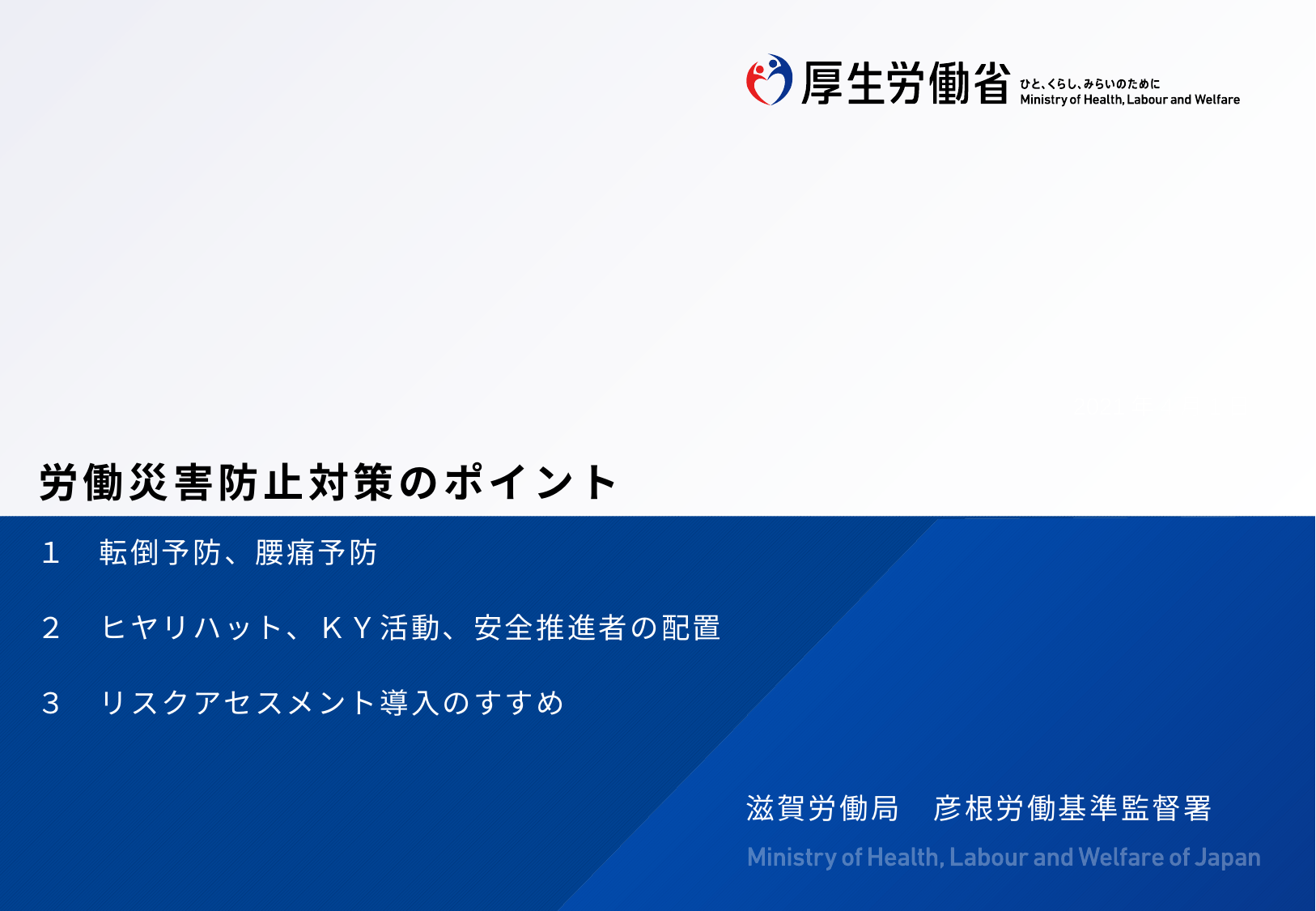

# 労働災害防止対策のポイント
１　転倒予防、腰痛予防
２　ヒヤリハット、ＫＹ活動、安全推進者の配置
３　リスクアセスメント導入のすすめ
滋賀労働局　彦根労働基準監督署